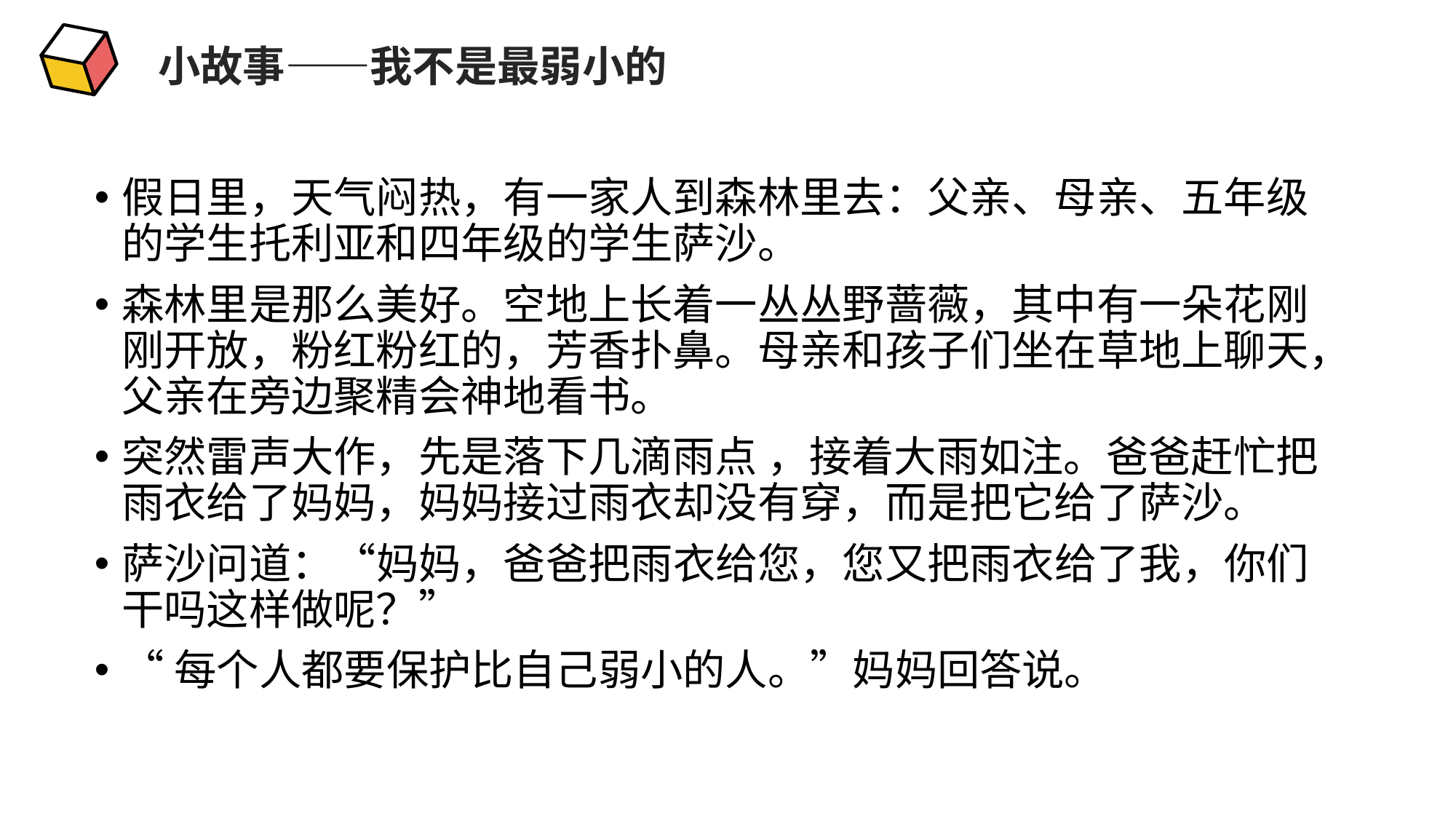

小故事——我不是最弱小的
假日里，天气闷热，有一家人到森林里去：父亲、母亲、五年级的学生托利亚和四年级的学生萨沙。
森林里是那么美好。空地上长着一丛丛野蔷薇，其中有一朵花刚刚开放，粉红粉红的，芳香扑鼻。母亲和孩子们坐在草地上聊天，父亲在旁边聚精会神地看书。
突然雷声大作，先是落下几滴雨点 ，接着大雨如注。爸爸赶忙把雨衣给了妈妈，妈妈接过雨衣却没有穿，而是把它给了萨沙。
萨沙问道：“妈妈，爸爸把雨衣给您，您又把雨衣给了我，你们干吗这样做呢？”
“每个人都要保护比自己弱小的人。”妈妈回答说。